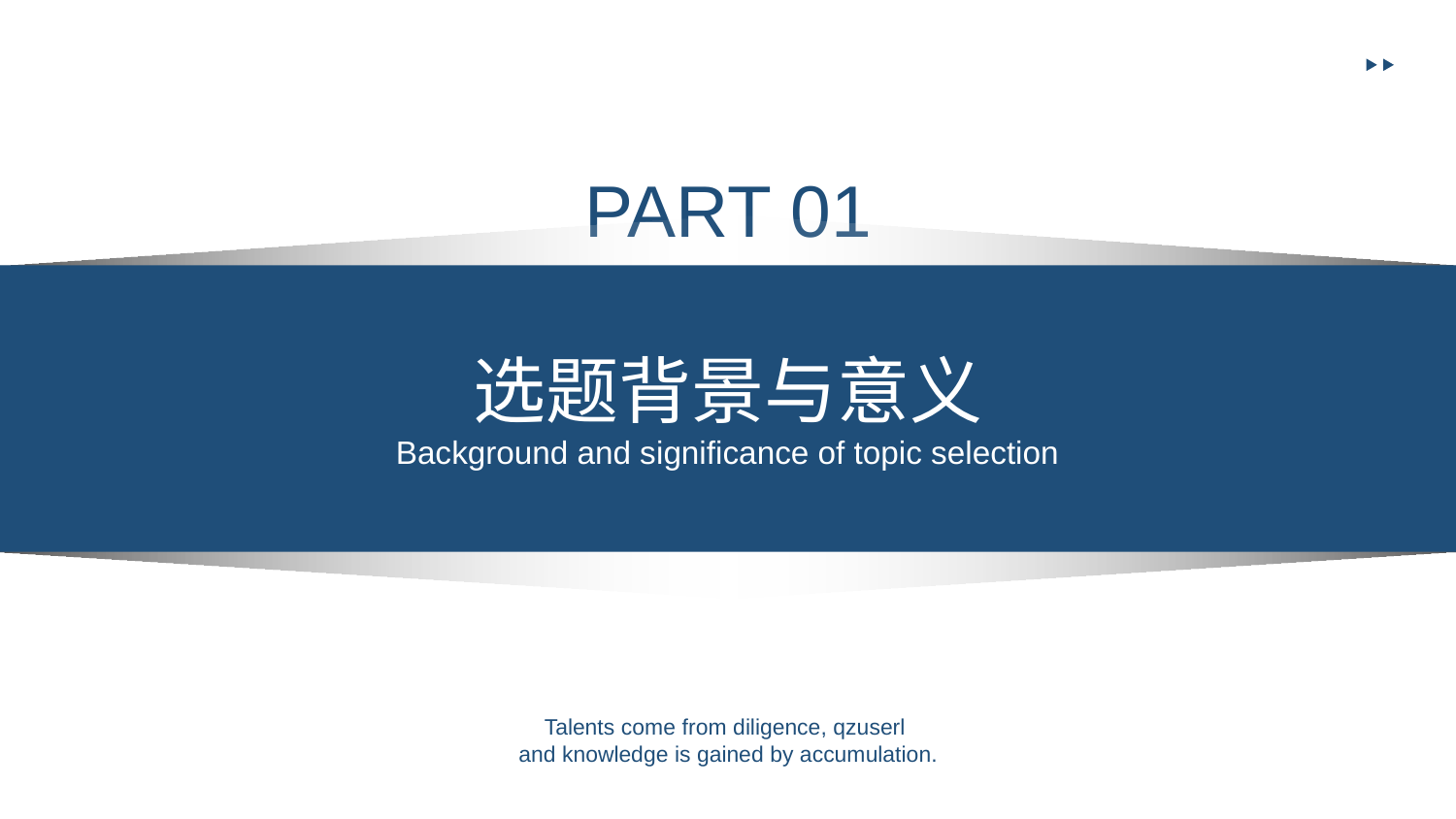

PART 01

选题背景与意义
Background and significance of topic selection
Talents come from diligence, qzuserl
and knowledge is gained by accumulation.